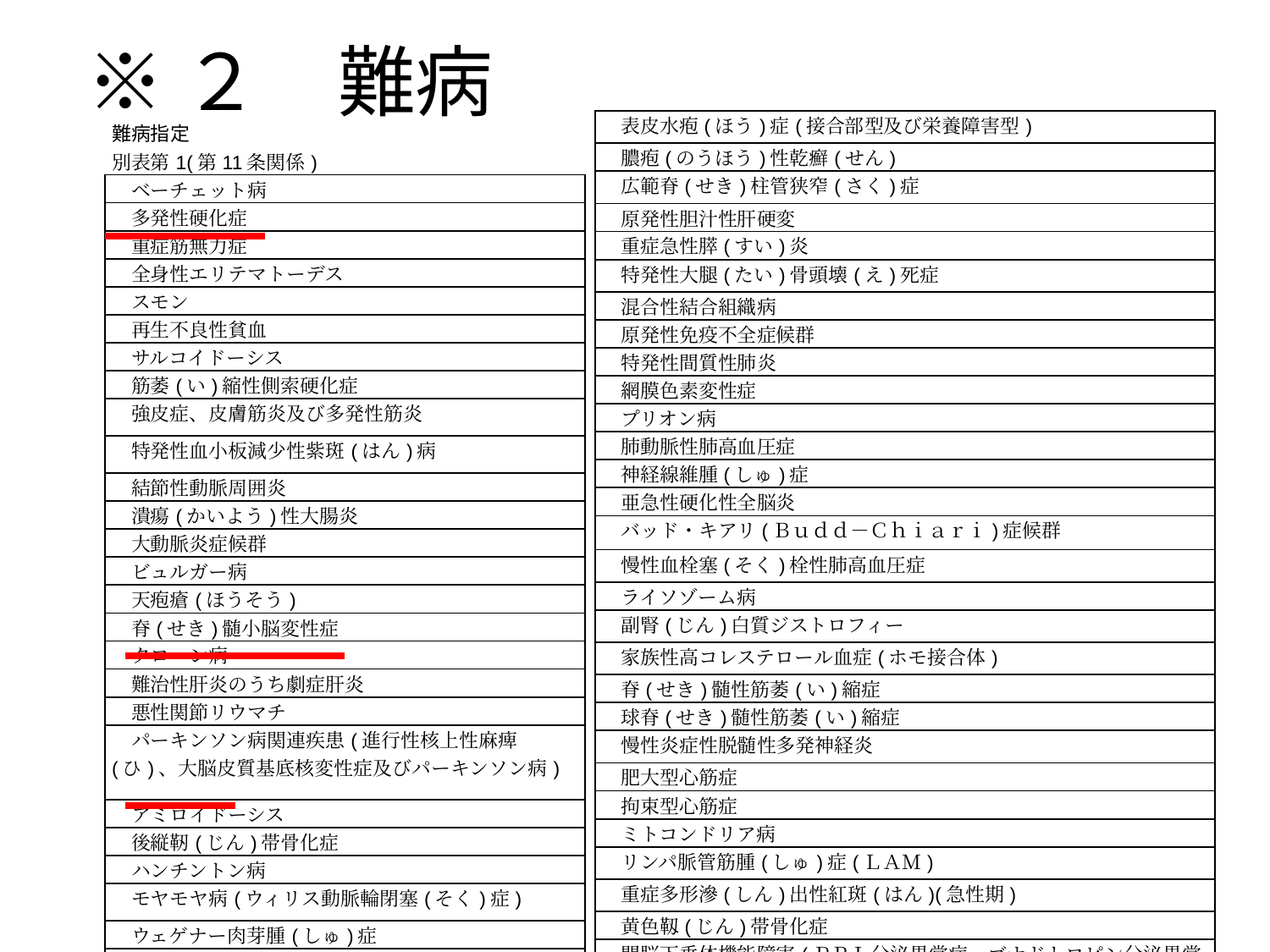

# ※２　難病

| 表皮水疱(ほう)症(接合部型及び栄養障害型) |
| --- |
| 膿疱(のうほう)性乾癬(せん) |
| 広範脊(せき)柱管狭窄(さく)症 |
| 原発性胆汁性肝硬変 |
| 重症急性膵(すい)炎 |
| 特発性大腿(たい)骨頭壊(え)死症 |
| 混合性結合組織病 |
| 原発性免疫不全症候群 |
| 特発性間質性肺炎 |
| 網膜色素変性症 |
| プリオン病 |
| 肺動脈性肺高血圧症 |
| 神経線維腫(しゅ)症 |
| 亜急性硬化性全脳炎 |
| バッド・キアリ(Ｂｕｄｄ－Ｃｈｉａｒｉ)症候群 |
| 慢性血栓塞(そく)栓性肺高血圧症 |
| ライソゾーム病 |
| 副腎(じん)白質ジストロフィー |
| 家族性高コレステロール血症(ホモ接合体) |
| 脊(せき)髄性筋萎(い)縮症 |
| 球脊(せき)髄性筋萎(い)縮症 |
| 慢性炎症性脱髄性多発神経炎 |
| 肥大型心筋症 |
| 拘束型心筋症 |
| ミトコンドリア病 |
| リンパ脈管筋腫(しゅ)症(ＬＡＭ) |
| 重症多形滲(しん)出性紅斑(はん)(急性期) |
| 黄色靱(じん)帯骨化症 |
| 間脳下垂体機能障害(ＰＲＬ分泌異常症、ゴナドトロピン分泌異常症、ＡＤＨ分泌異常症、下垂体性ＴＳＨ分泌異常症、クッシング病、先端巨大症及び下垂体機能低下症) |
| 難病指定 |
| --- |
| 別表第1(第11条関係) |
| ベーチェット病 |
| 多発性硬化症 |
| 重症筋無力症 |
| 全身性エリテマトーデス |
| スモン |
| 再生不良性貧血 |
| サルコイドーシス |
| 筋萎(い)縮性側索硬化症 |
| 強皮症、皮膚筋炎及び多発性筋炎 |
| 特発性血小板減少性紫斑(はん)病 |
| 結節性動脈周囲炎 |
| 潰瘍(かいよう)性大腸炎 |
| 大動脈炎症候群 |
| ビュルガー病 |
| 天疱瘡(ほうそう) |
| 脊(せき)髄小脳変性症 |
| クローン病 |
| 難治性肝炎のうち劇症肝炎 |
| 悪性関節リウマチ |
| パーキンソン病関連疾患(進行性核上性麻痺(ひ)、大脳皮質基底核変性症及びパーキンソン病) |
| アミロイドーシス |
| 後縦靭(じん)帯骨化症 |
| ハンチントン病 |
| モヤモヤ病(ウィリス動脈輪閉塞(そく)症) |
| ウェゲナー肉芽腫(しゅ)症 |
| 特発性拡張型(うっ血)心筋症 |
| 多系統萎(い)縮症(綿条体黒質変性症、オリーブ橋小脳萎(い)縮症及びシャイ・ドレーガー症候群) |